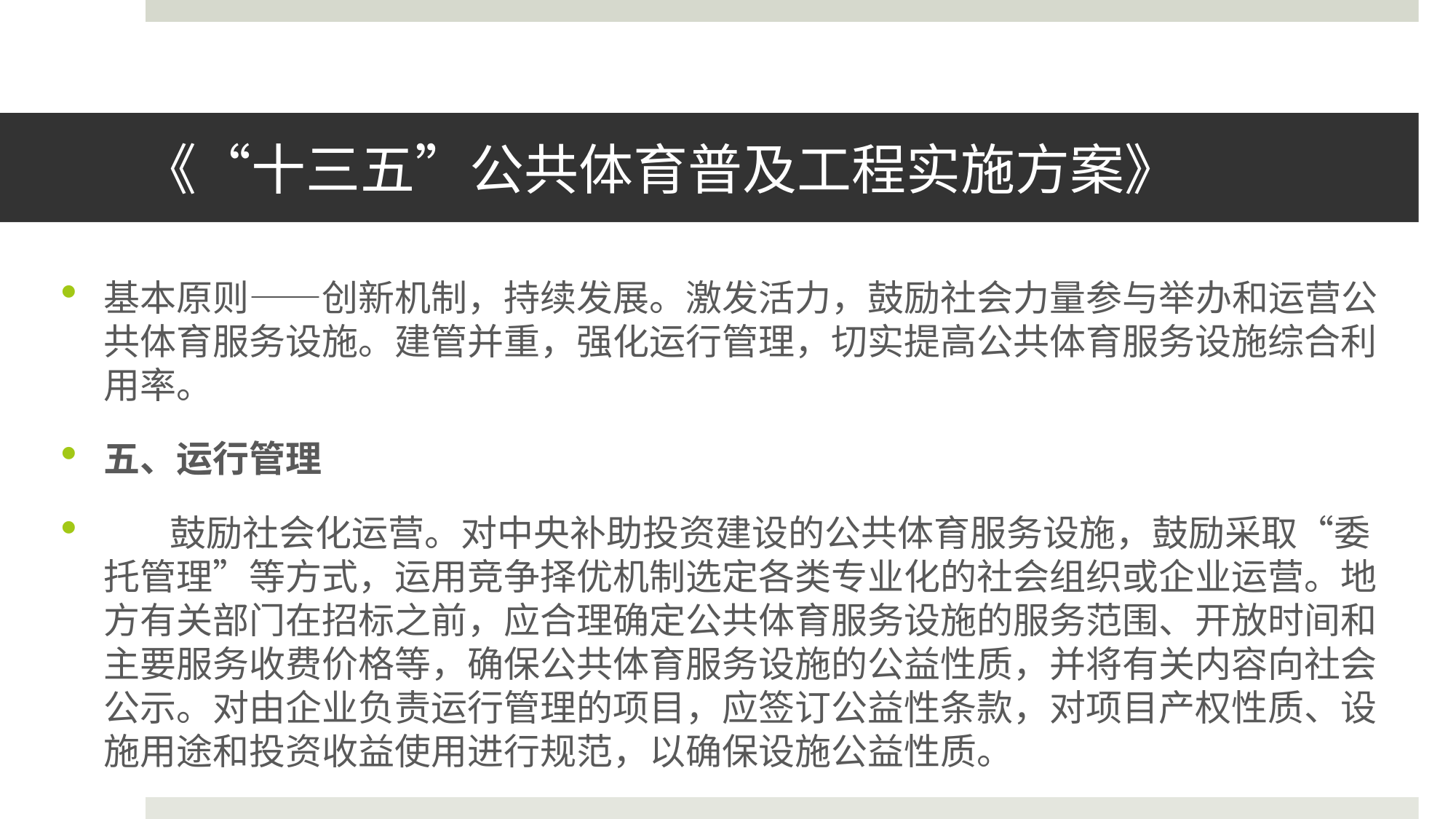

# 《“十三五”公共体育普及工程实施方案》
基本原则——创新机制，持续发展。激发活力，鼓励社会力量参与举办和运营公共体育服务设施。建管并重，强化运行管理，切实提高公共体育服务设施综合利用率。
五、运行管理
       鼓励社会化运营。对中央补助投资建设的公共体育服务设施，鼓励采取“委托管理”等方式，运用竞争择优机制选定各类专业化的社会组织或企业运营。地方有关部门在招标之前，应合理确定公共体育服务设施的服务范围、开放时间和主要服务收费价格等，确保公共体育服务设施的公益性质，并将有关内容向社会公示。对由企业负责运行管理的项目，应签订公益性条款，对项目产权性质、设施用途和投资收益使用进行规范，以确保设施公益性质。